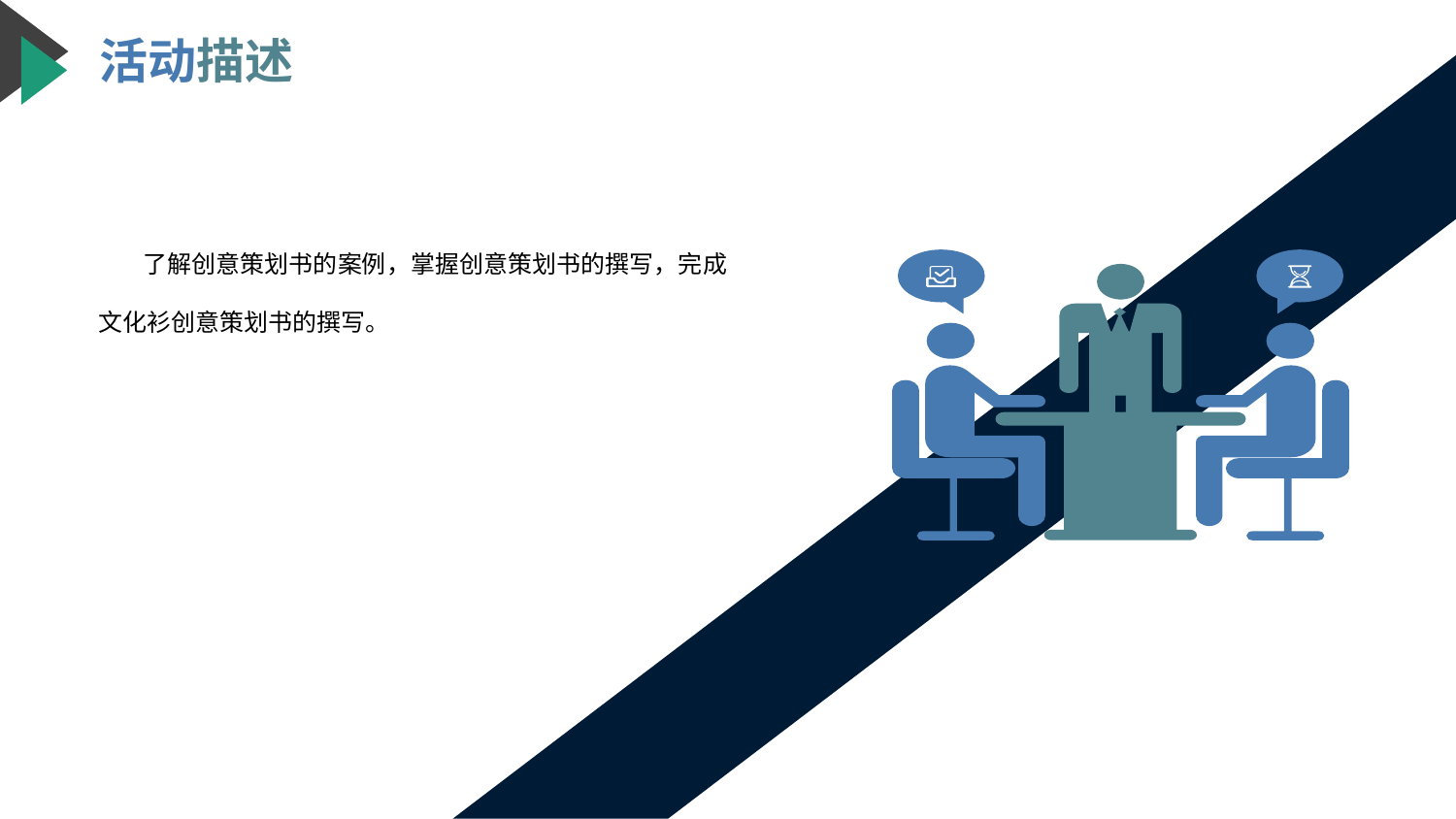

活动描述

       了解创意策划书的案例，掌握创意策划书的撰写，完成文化衫创意策划书的撰写。